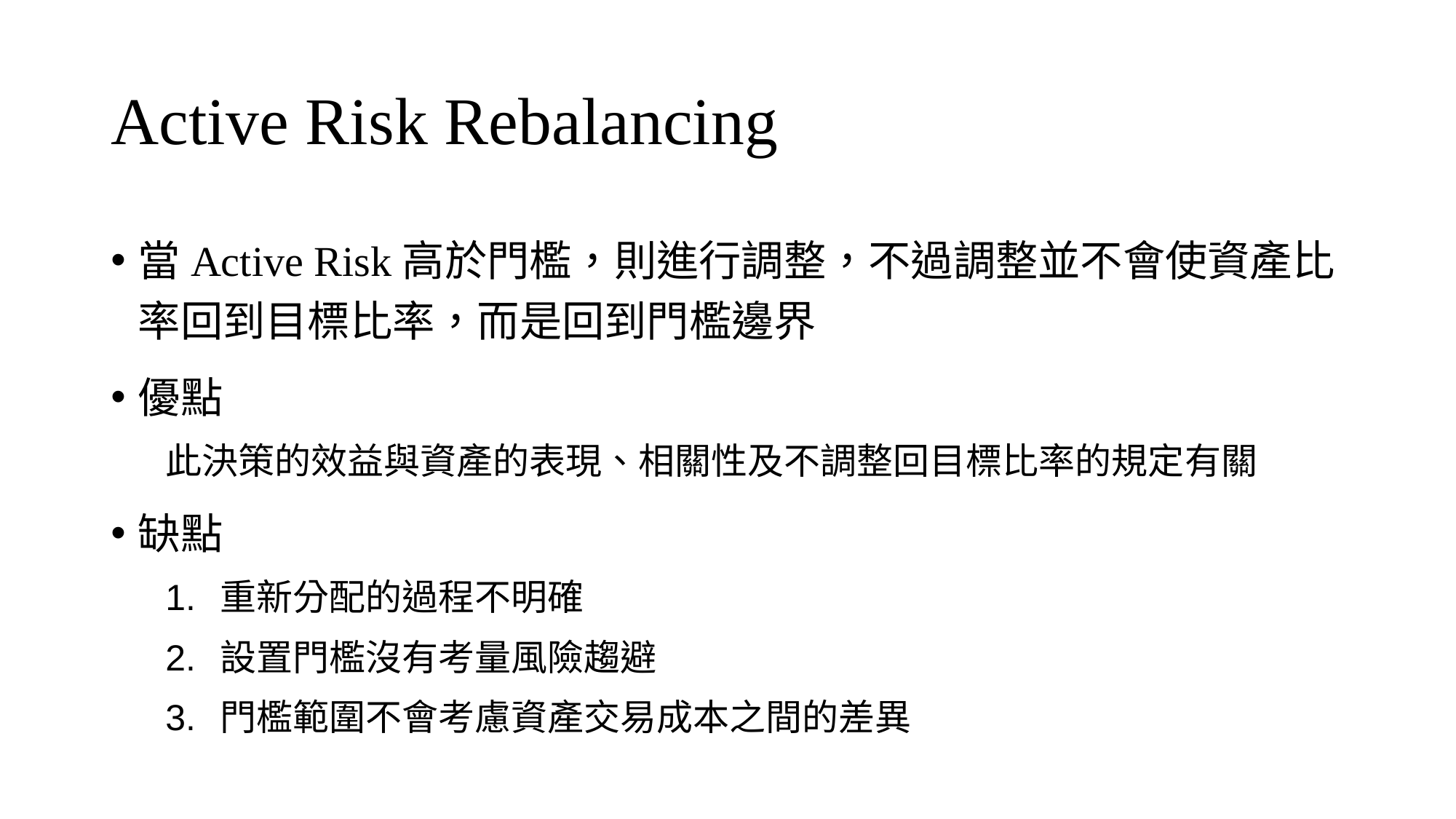

# Active Risk Rebalancing
當Active Risk高於門檻，則進行調整，不過調整並不會使資產比率回到目標比率，而是回到門檻邊界
優點
此決策的效益與資產的表現、相關性及不調整回目標比率的規定有關
缺點
重新分配的過程不明確
設置門檻沒有考量風險趨避
門檻範圍不會考慮資產交易成本之間的差異